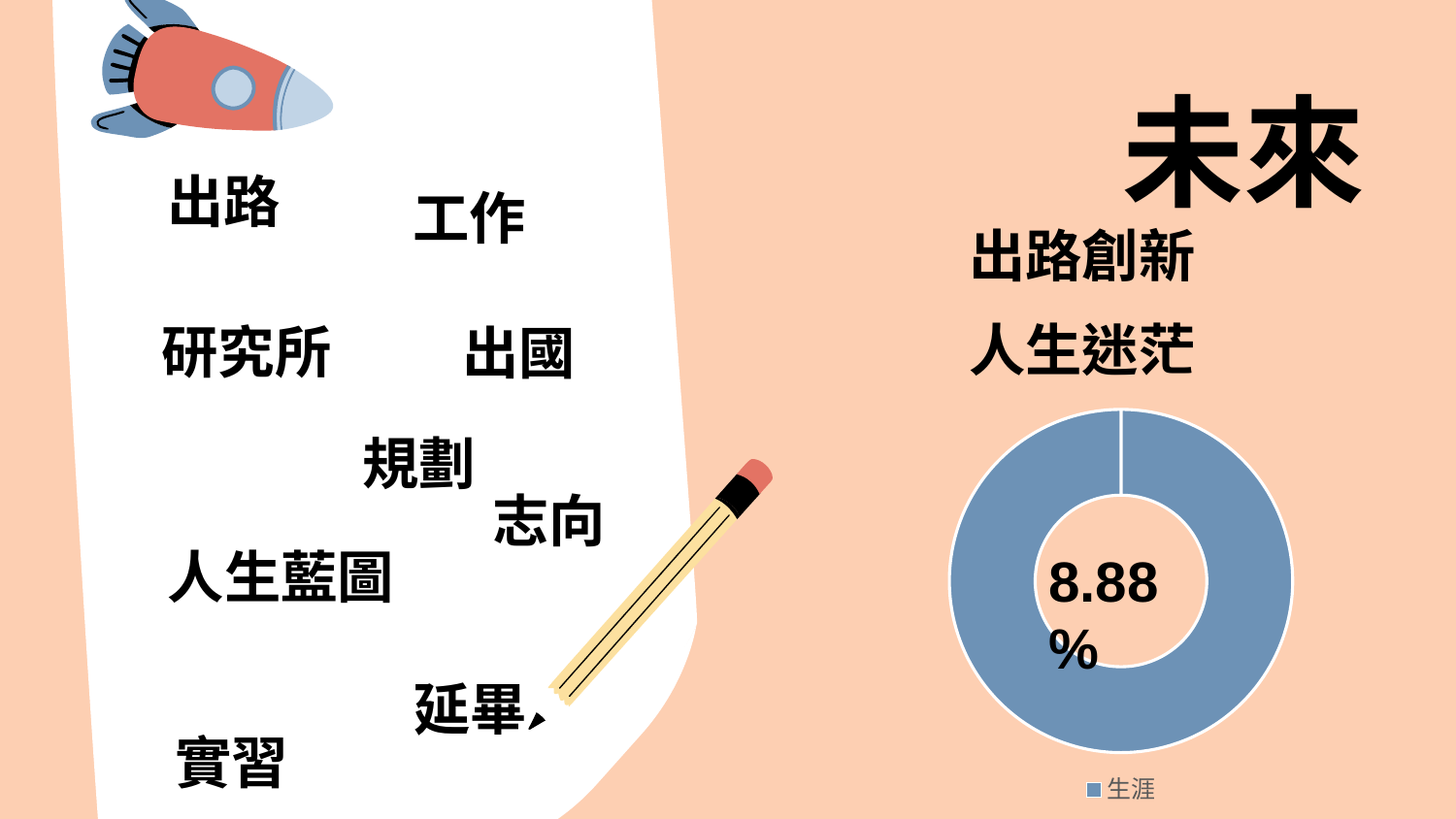

未來
出路
工作
出路創新
人生迷茫
研究所
出國

### Chart

| Category | 欄1 |
|---|---|
| 生涯 | 0.0888 |

規劃
志向
人生藍圖
8.88%
延畢
實習